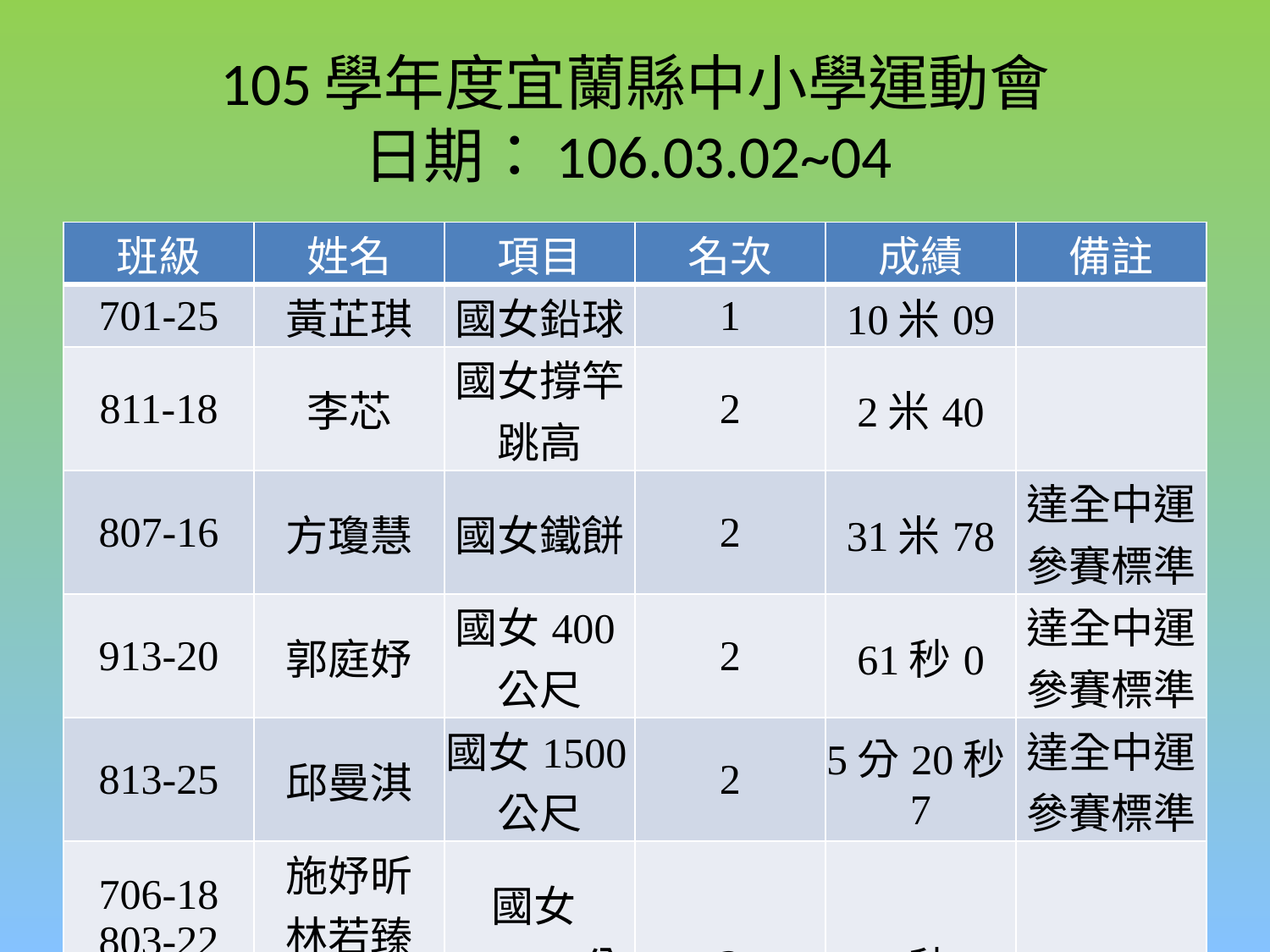

# 105學年度宜蘭縣中小學運動會 日期：106.03.02~04
| 班級 | 姓名 | 項目 | 名次 | 成績 | 備註 |
| --- | --- | --- | --- | --- | --- |
| 701-25 | 黃芷琪 | 國女鉛球 | 1 | 10米09 |  |
| 811-18 | 李芯 | 國女撐竿跳高 | 2 | 2米40 |  |
| 807-16 | 方瓊慧 | 國女鐵餅 | 2 | 31米78 | 達全中運參賽標準 |
| 913-20 | 郭庭妤 | 國女400公尺 | 2 | 61秒0 | 達全中運參賽標準 |
| 813-25 | 邱曼淇 | 國女1500公尺 | 2 | 5分20秒7 | 達全中運參賽標準 |
| 706-18 803-22 919-25 913-20 | 施妤昕 林若臻 簡于恩 郭庭妤 | 國女4x100公尺接力 | 2 | 52秒0 |  |